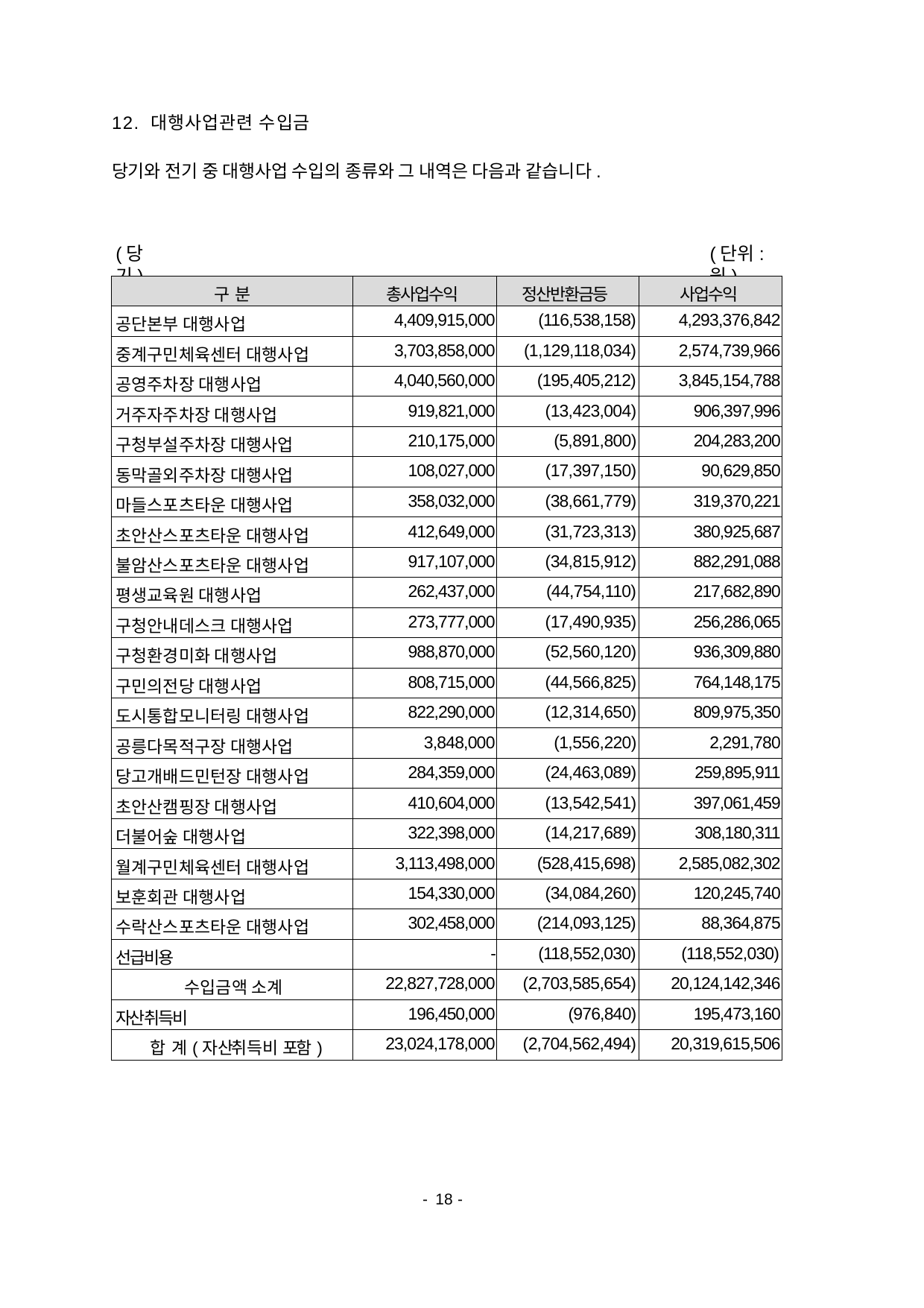

12. 대행사업관련 수입금

당기와 전기 중 대행사업 수입의 종류와 그 내역은 다음과 같습니다.
(당기)
(단위: 원)
| 구 분 | 총사업수익 | 정산반환금등 | 사업수익 |
| --- | --- | --- | --- |
| 공단본부 대행사업 | 4,409,915,000 | (116,538,158) | 4,293,376,842 |
| 중계구민체육센터 대행사업 | 3,703,858,000 | (1,129,118,034) | 2,574,739,966 |
| 공영주차장 대행사업 | 4,040,560,000 | (195,405,212) | 3,845,154,788 |
| 거주자주차장 대행사업 | 919,821,000 | (13,423,004) | 906,397,996 |
| 구청부설주차장 대행사업 | 210,175,000 | (5,891,800) | 204,283,200 |
| 동막골외주차장 대행사업 | 108,027,000 | (17,397,150) | 90,629,850 |
| 마들스포츠타운 대행사업 | 358,032,000 | (38,661,779) | 319,370,221 |
| 초안산스포츠타운 대행사업 | 412,649,000 | (31,723,313) | 380,925,687 |
| 불암산스포츠타운 대행사업 | 917,107,000 | (34,815,912) | 882,291,088 |
| 평생교육원 대행사업 | 262,437,000 | (44,754,110) | 217,682,890 |
| 구청안내데스크 대행사업 | 273,777,000 | (17,490,935) | 256,286,065 |
| 구청환경미화 대행사업 | 988,870,000 | (52,560,120) | 936,309,880 |
| 구민의전당 대행사업 | 808,715,000 | (44,566,825) | 764,148,175 |
| 도시통합모니터링 대행사업 | 822,290,000 | (12,314,650) | 809,975,350 |
| 공릉다목적구장 대행사업 | 3,848,000 | (1,556,220) | 2,291,780 |
| 당고개배드민턴장 대행사업 | 284,359,000 | (24,463,089) | 259,895,911 |
| 초안산캠핑장 대행사업 | 410,604,000 | (13,542,541) | 397,061,459 |
| 더불어숲 대행사업 | 322,398,000 | (14,217,689) | 308,180,311 |
| 월계구민체육센터 대행사업 | 3,113,498,000 | (528,415,698) | 2,585,082,302 |
| 보훈회관 대행사업 | 154,330,000 | (34,084,260) | 120,245,740 |
| 수락산스포츠타운 대행사업 | 302,458,000 | (214,093,125) | 88,364,875 |
| 선급비용 | - | (118,552,030) | (118,552,030) |
| 수입금액 소계 | 22,827,728,000 | (2,703,585,654) | 20,124,142,346 |
| 자산취득비 | 196,450,000 | (976,840) | 195,473,160 |
| 합 계(자산취득비 포함) | 23,024,178,000 | (2,704,562,494) | 20,319,615,506 |
- 18 -